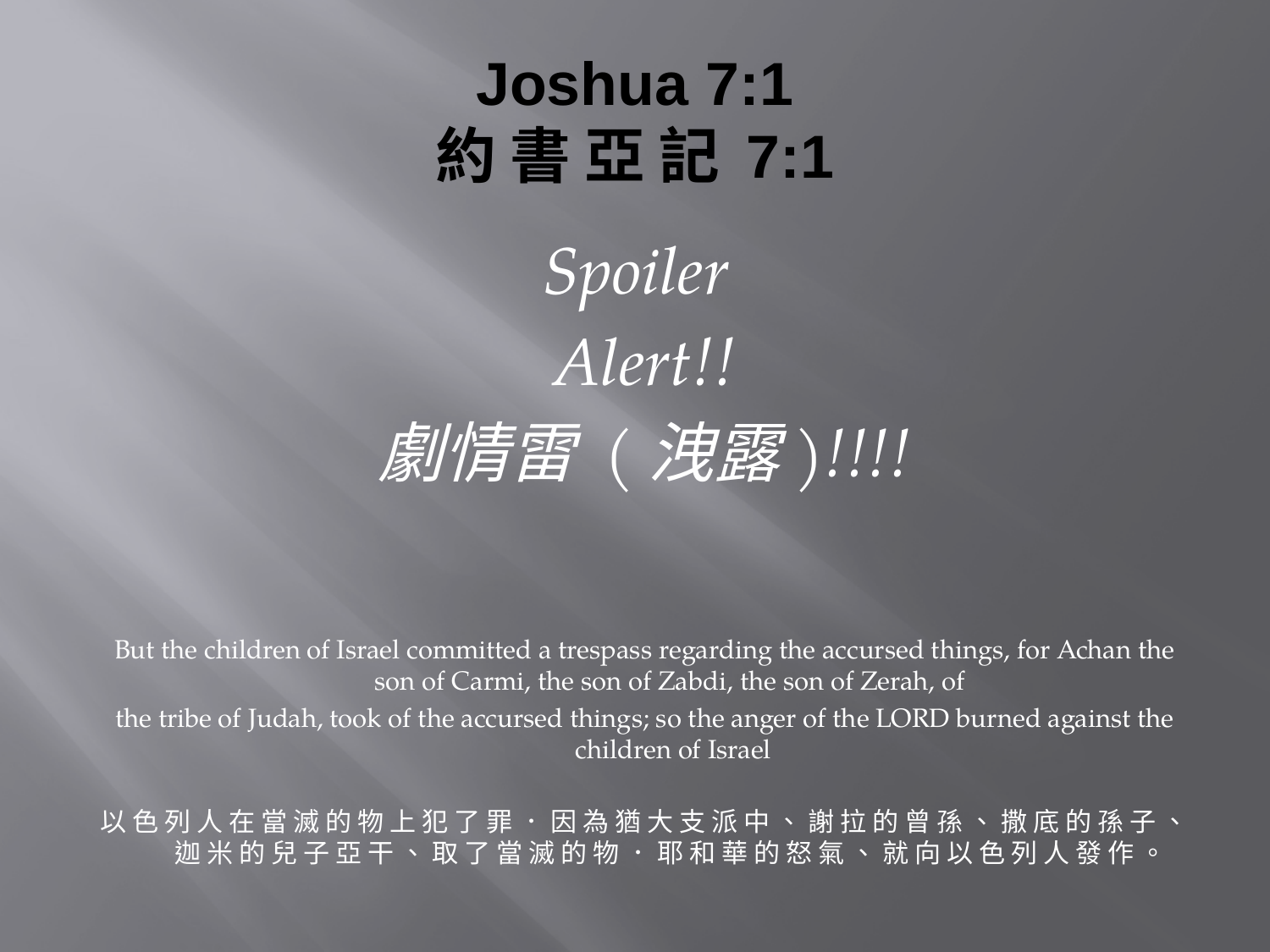

# Joshua 7:1 約 書 亞 記 7:1
Spoiler
Alert!!
劇情雷 (洩露)!!!!

But the children of Israel committed a trespass regarding the accursed things, for Achan the son of Carmi, the son of Zabdi, the son of Zerah, of
the tribe of Judah, took of the accursed things; so the anger of the LORD burned against the children of Israel

以 色 列 人 在 當 滅 的 物 上 犯 了 罪 ． 因 為 猶 大 支 派 中 、 謝 拉 的 曾 孫 、 撒 底 的 孫 子 、 迦 米 的 兒 子 亞 干 、 取 了 當 滅 的 物 ． 耶 和 華 的 怒 氣 、 就 向 以 色 列 人 發 作 。